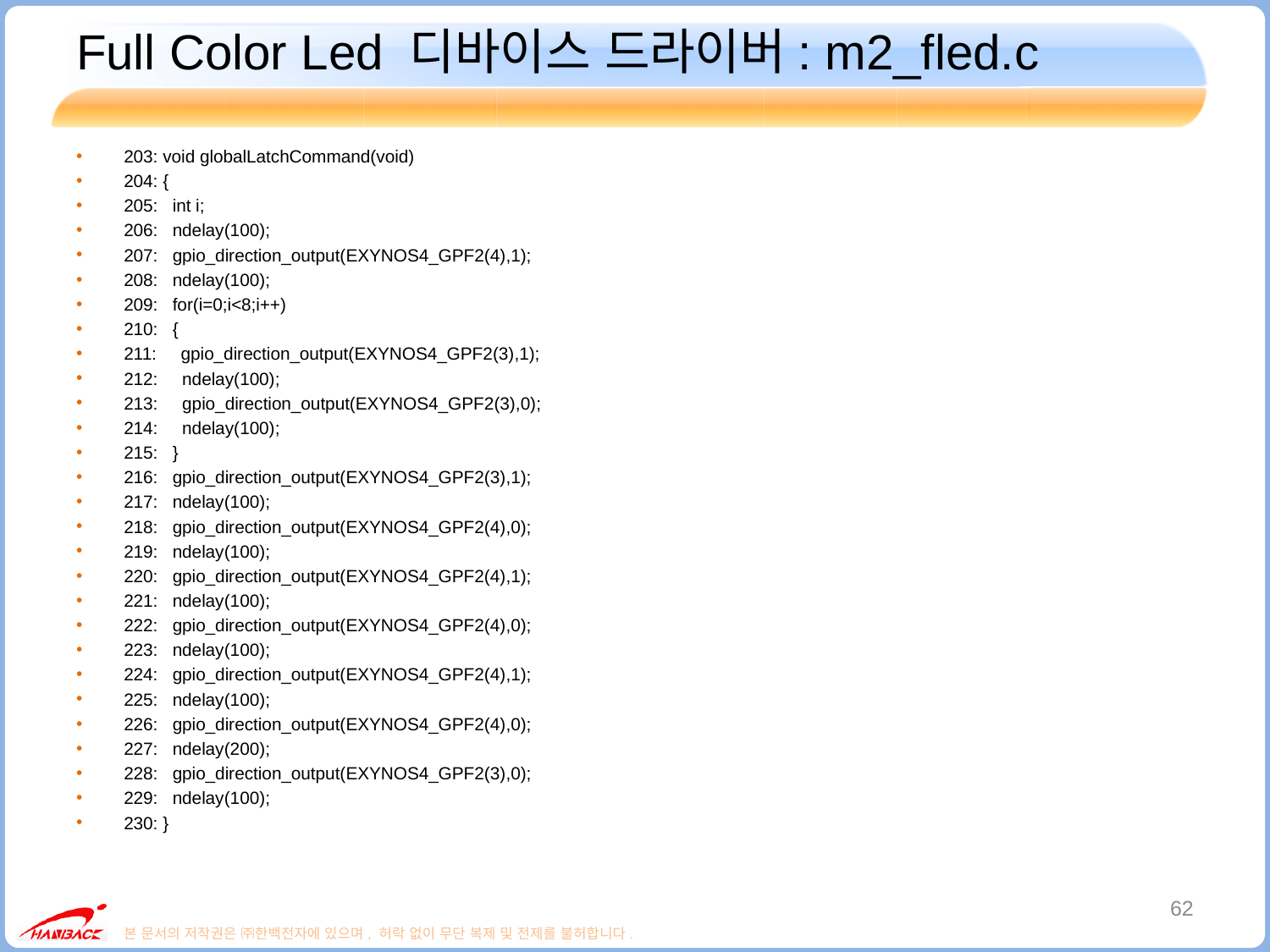

# Full Color Led 디바이스 드라이버: m2_fled.c
203: void globalLatchCommand(void)
204: {
205:   int i;
206:   ndelay(100);
207:   gpio_direction_output(EXYNOS4_GPF2(4),1);
208:   ndelay(100);
209:   for(i=0;i<8;i++)
210:   {
211:     gpio_direction_output(EXYNOS4_GPF2(3),1);
212:     ndelay(100);
213:     gpio_direction_output(EXYNOS4_GPF2(3),0);
214:     ndelay(100);
215:   }
216:   gpio_direction_output(EXYNOS4_GPF2(3),1);
217:   ndelay(100);
218:   gpio_direction_output(EXYNOS4_GPF2(4),0);
219:   ndelay(100);
220:   gpio_direction_output(EXYNOS4_GPF2(4),1);
221:   ndelay(100);
222:   gpio_direction_output(EXYNOS4_GPF2(4),0);
223:   ndelay(100);
224:   gpio_direction_output(EXYNOS4_GPF2(4),1);
225:   ndelay(100);
226:   gpio_direction_output(EXYNOS4_GPF2(4),0);
227:   ndelay(200);
228:   gpio_direction_output(EXYNOS4_GPF2(3),0);
229:   ndelay(100);
230: }
62